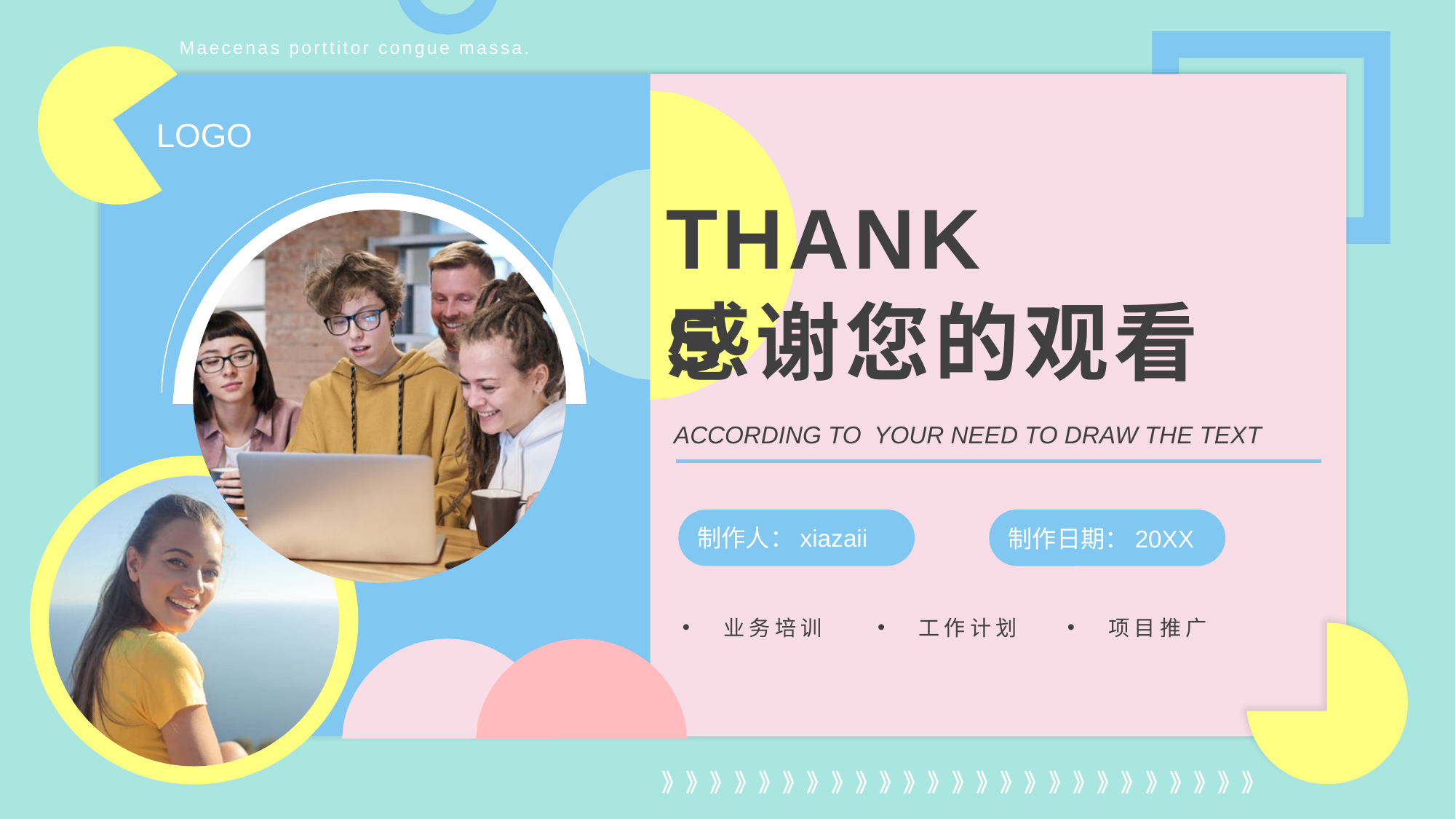

Maecenas porttitor congue massa.

LOGO

THANKS

感谢您的观看
according to  your need to draw the text

制作人：xiazaii
制作日期：20XX
业务培训
工作计划
项目推广

》》》》》》》》》》》》》》》》》》》》》》》》》